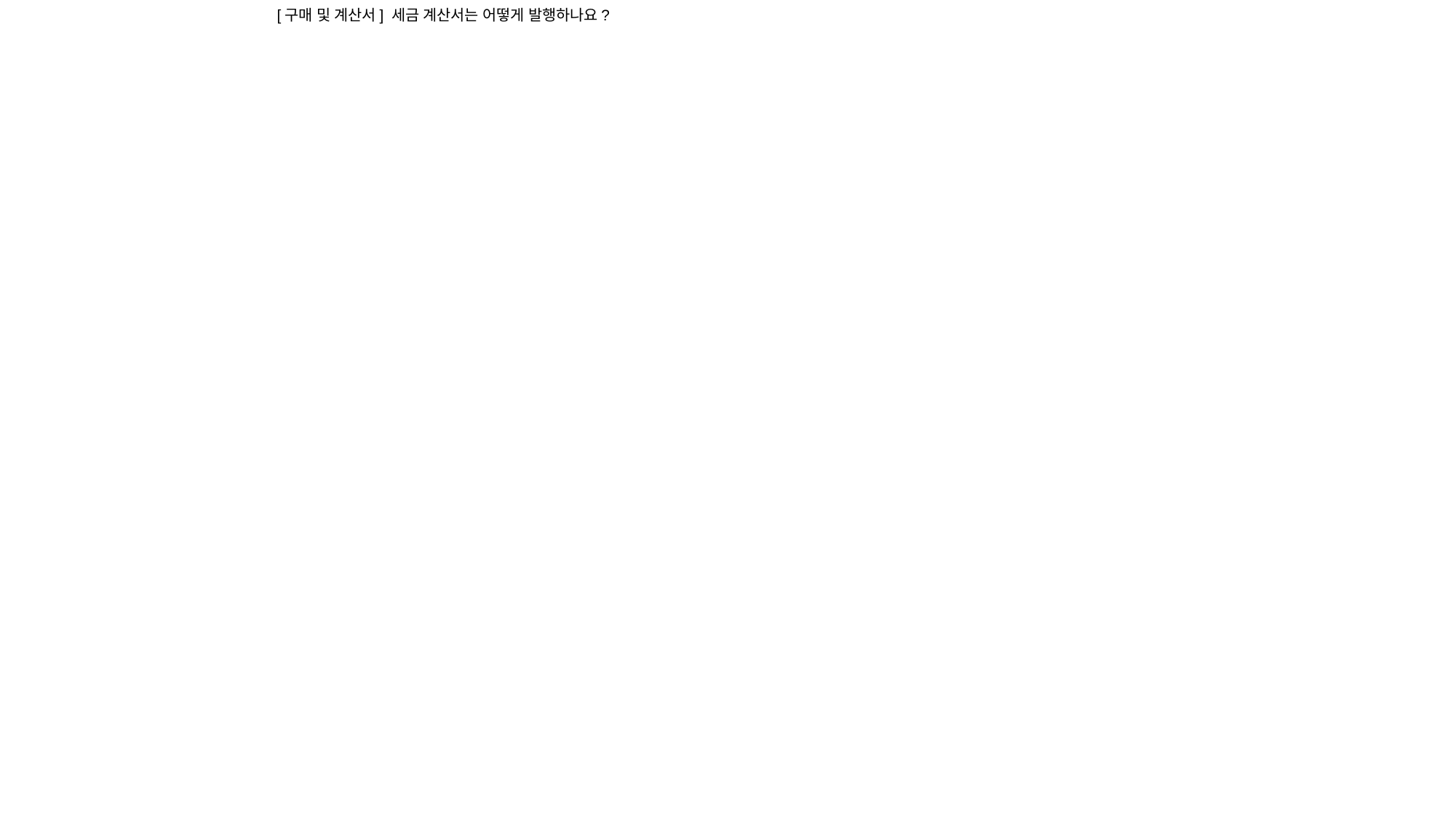

[구매 및 계산서] 세금 계산서는 어떻게 발행하나요?